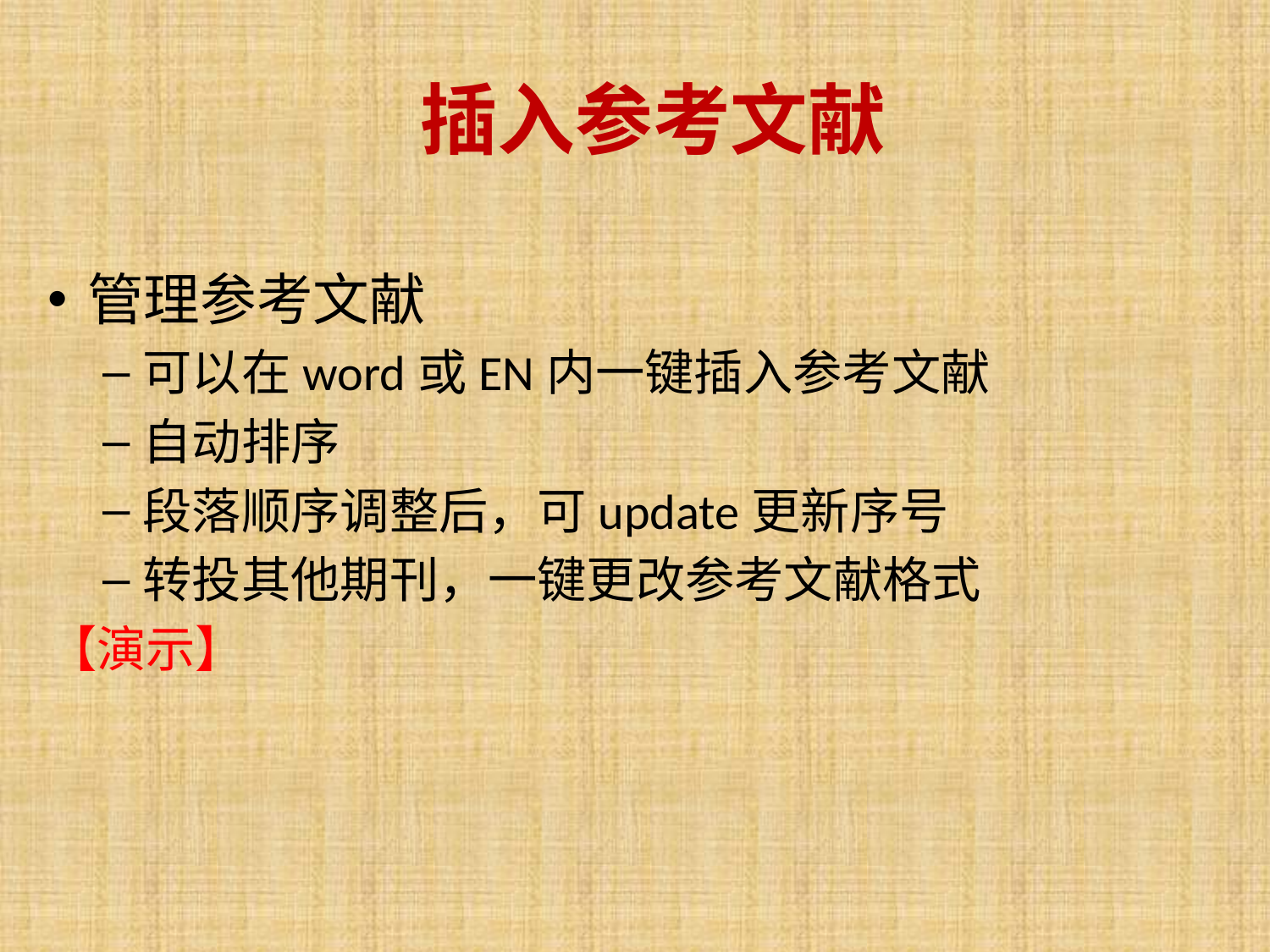

# 插入参考文献

管理参考文献
可以在word或EN内一键插入参考文献
自动排序
段落顺序调整后，可update更新序号
转投其他期刊，一键更改参考文献格式
【演示】